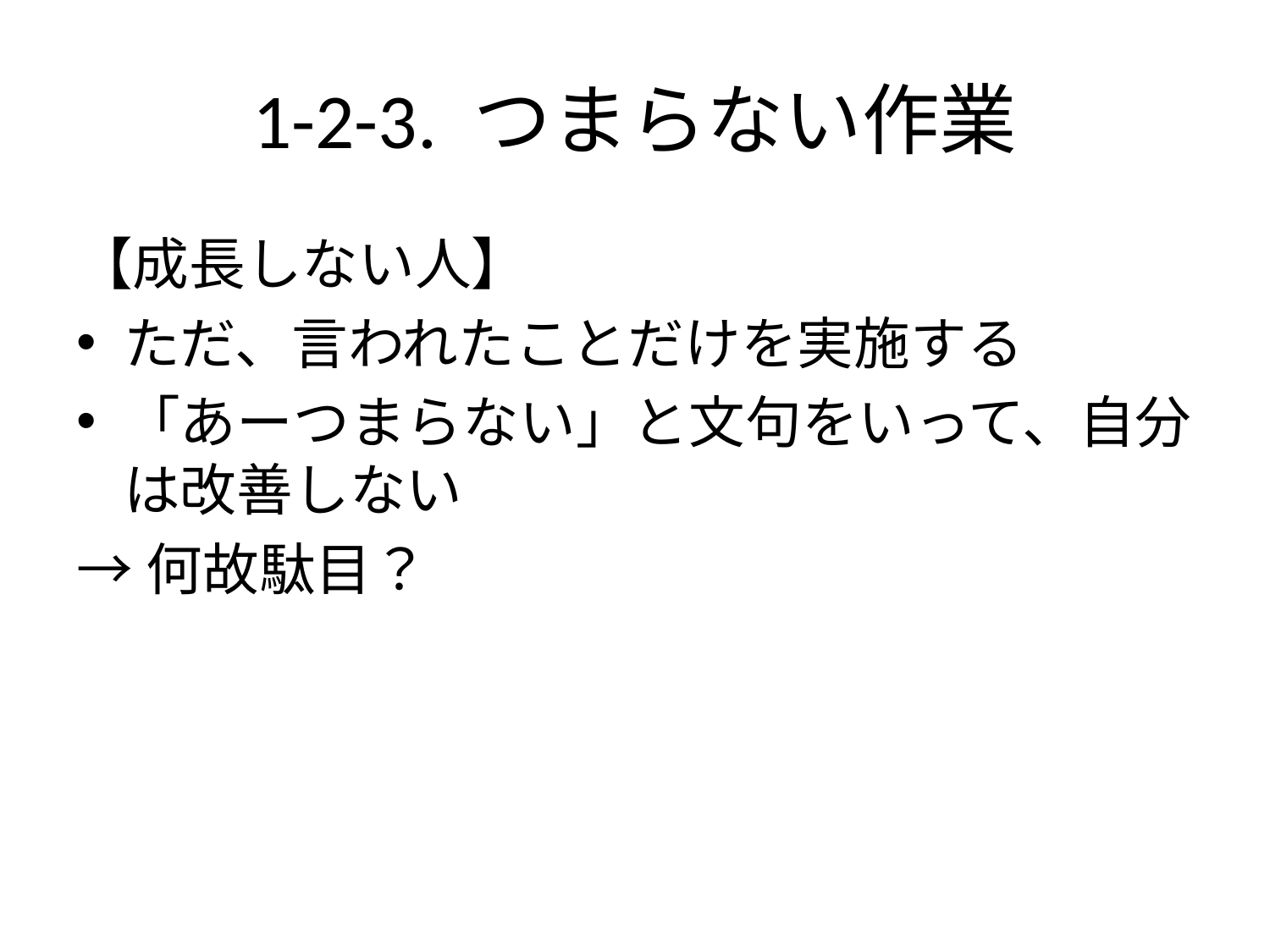

# 1-2-3. つまらない作業
【成長しない人】
ただ、言われたことだけを実施する
「あーつまらない」と文句をいって、自分は改善しない
→何故駄目？